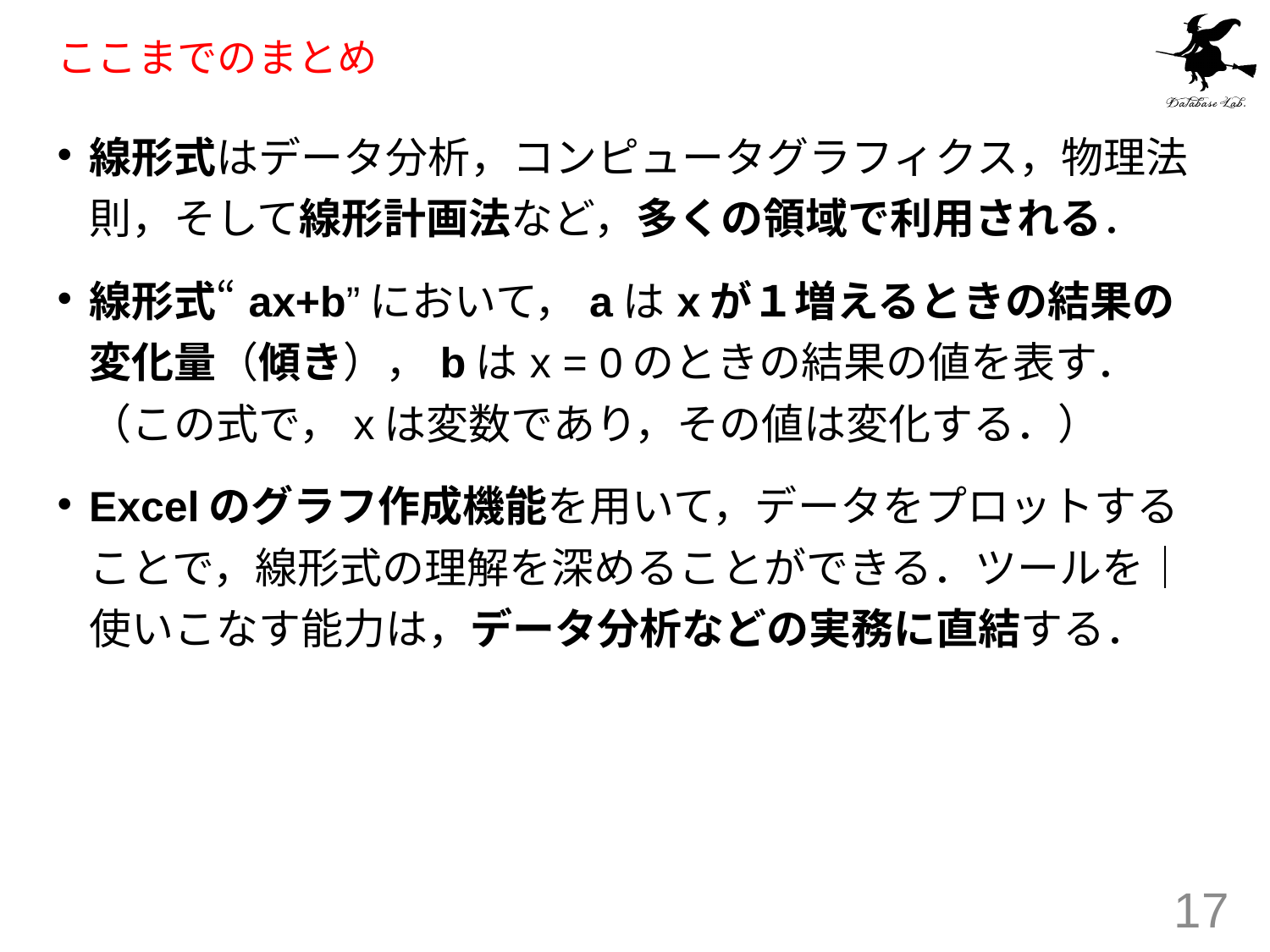

# ここまでのまとめ
線形式はデータ分析，コンピュータグラフィクス，物理法則，そして線形計画法など，多くの領域で利用される．
線形式“ax+b”において，aはxが１増えるときの結果の変化量（傾き），bはx = 0のときの結果の値を表す．（この式で，xは変数であり，その値は変化する．）
Excelのグラフ作成機能を用いて，データをプロットすることで，線形式の理解を深めることができる．ツールを｜使いこなす能力は，データ分析などの実務に直結する．
17